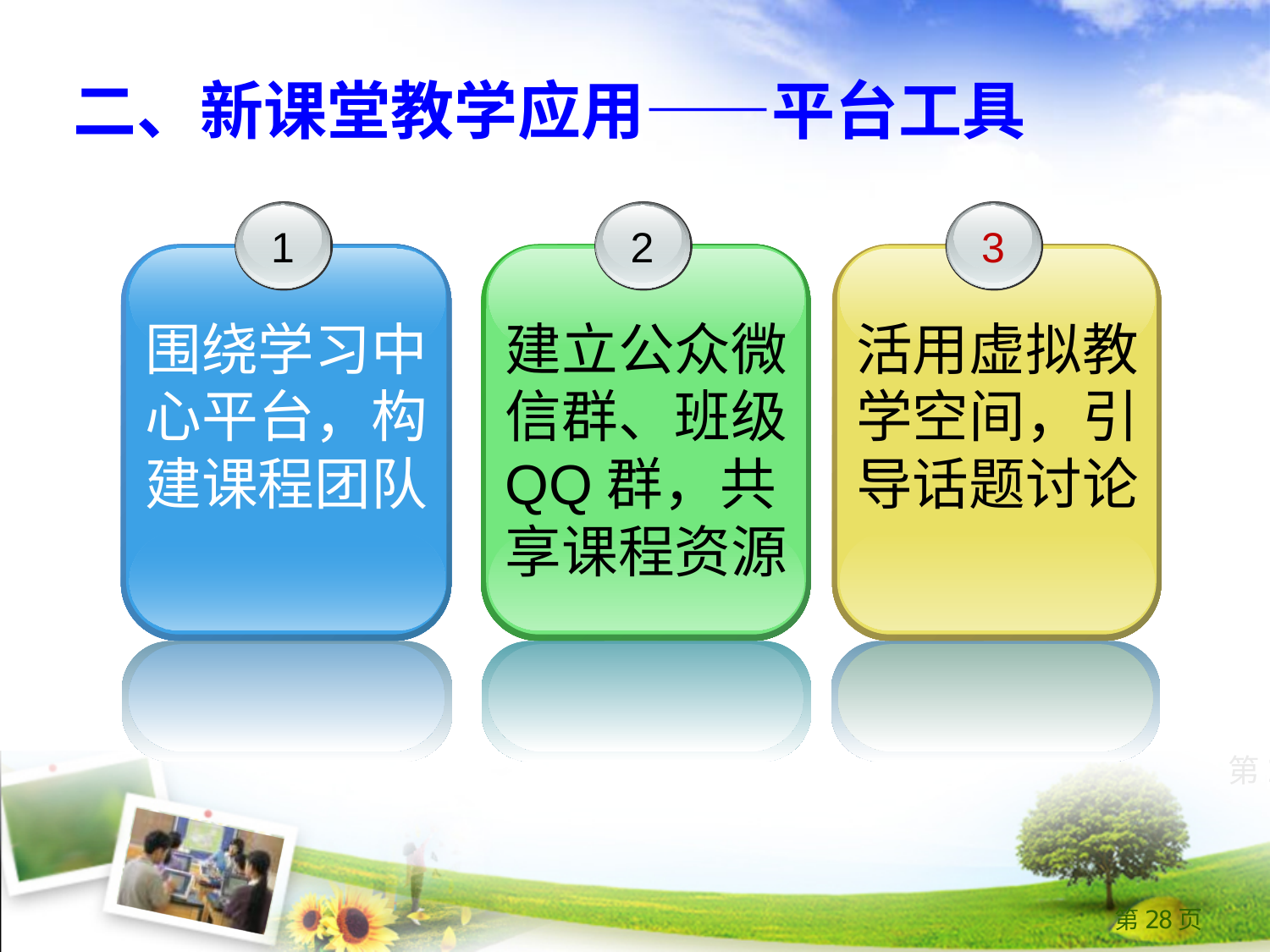

二、新课堂教学应用——平台工具

1

围绕学习中心平台，构建课程团队

2

建立公众微信群、班级QQ群，共享课程资源

3

活用虚拟教学空间，引导话题讨论

第28页
第28页